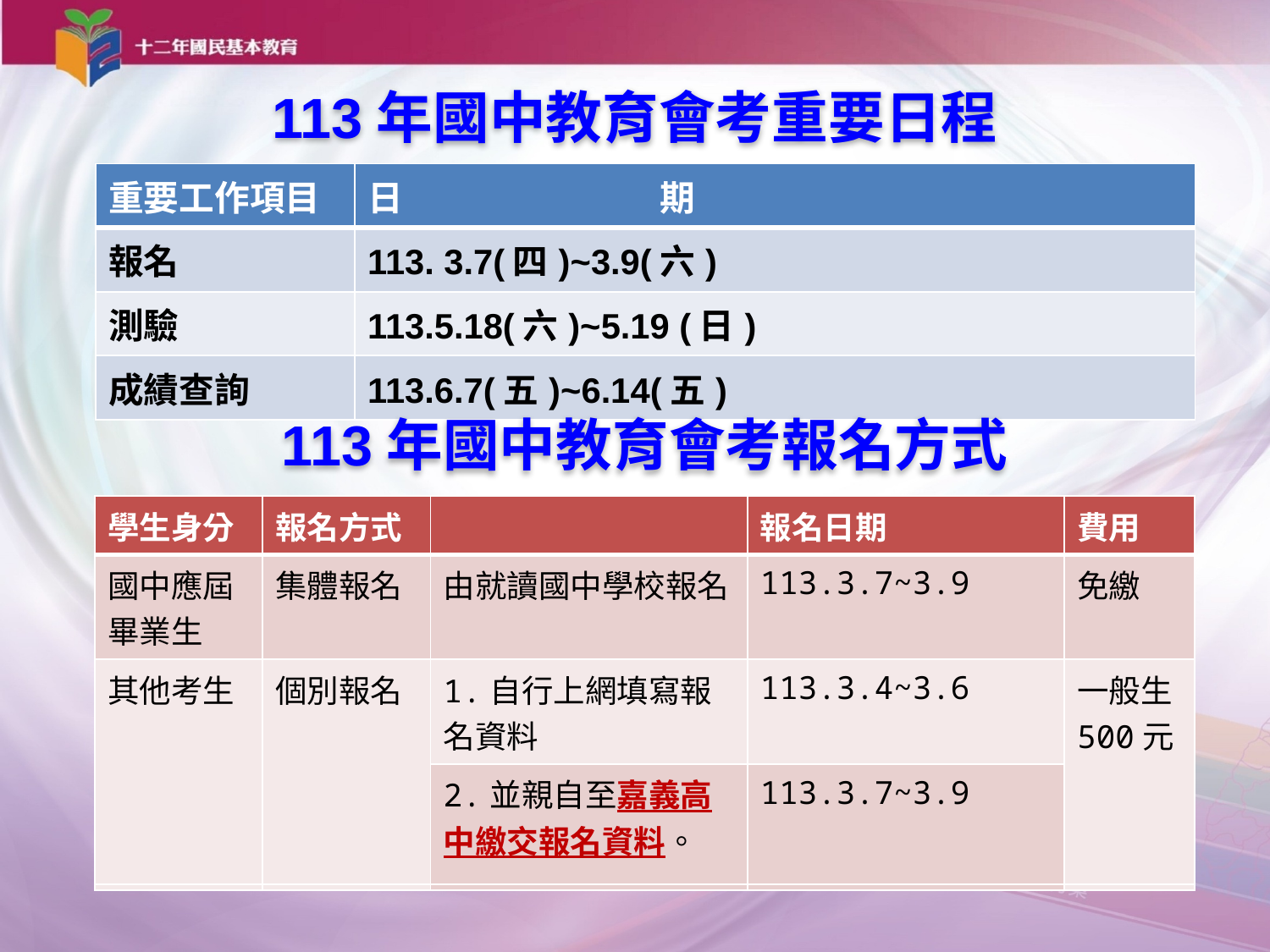

113年國中教育會考重要日程
| 重要工作項目 | 日 期 |
| --- | --- |
| 報名 | 113. 3.7(四)~3.9(六) |
| 測驗 | 113.5.18(六)~5.19 (日) |
| 成績查詢 | 113.6.7(五)~6.14(五) |
113年國中教育會考報名方式
| 學生身分 | 報名方式 |  | 報名日期 | 費用 |
| --- | --- | --- | --- | --- |
| 國中應屆畢業生 | 集體報名 | 由就讀國中學校報名 | 113.3.7~3.9 | 免繳 |
| 其他考生 | 個別報名 | 1.自行上網填寫報名資料 | 113.3.4~3.6 | 一般生 500元 |
|  |  | 2.並親自至嘉義高中繳交報名資料。 | 113.3.7~3.9 |  |
| 學生身分 | 報名方式 |  | 報名日期 | 費用 |
| --- | --- | --- | --- | --- |
| 國中應屆畢業生 | 集體報名 | 由就讀國中學校報名 | 112.3.9~3.11 | 免繳 |
| 其他考生 | 個別報名 | 1.自行上網填寫報名資料 | 112.3.6~3.8 | 一般生 500元 |
|  |  | 2.並親自至嘉義女中繳交報名資料。 | 112.3.9~3.11 |  |